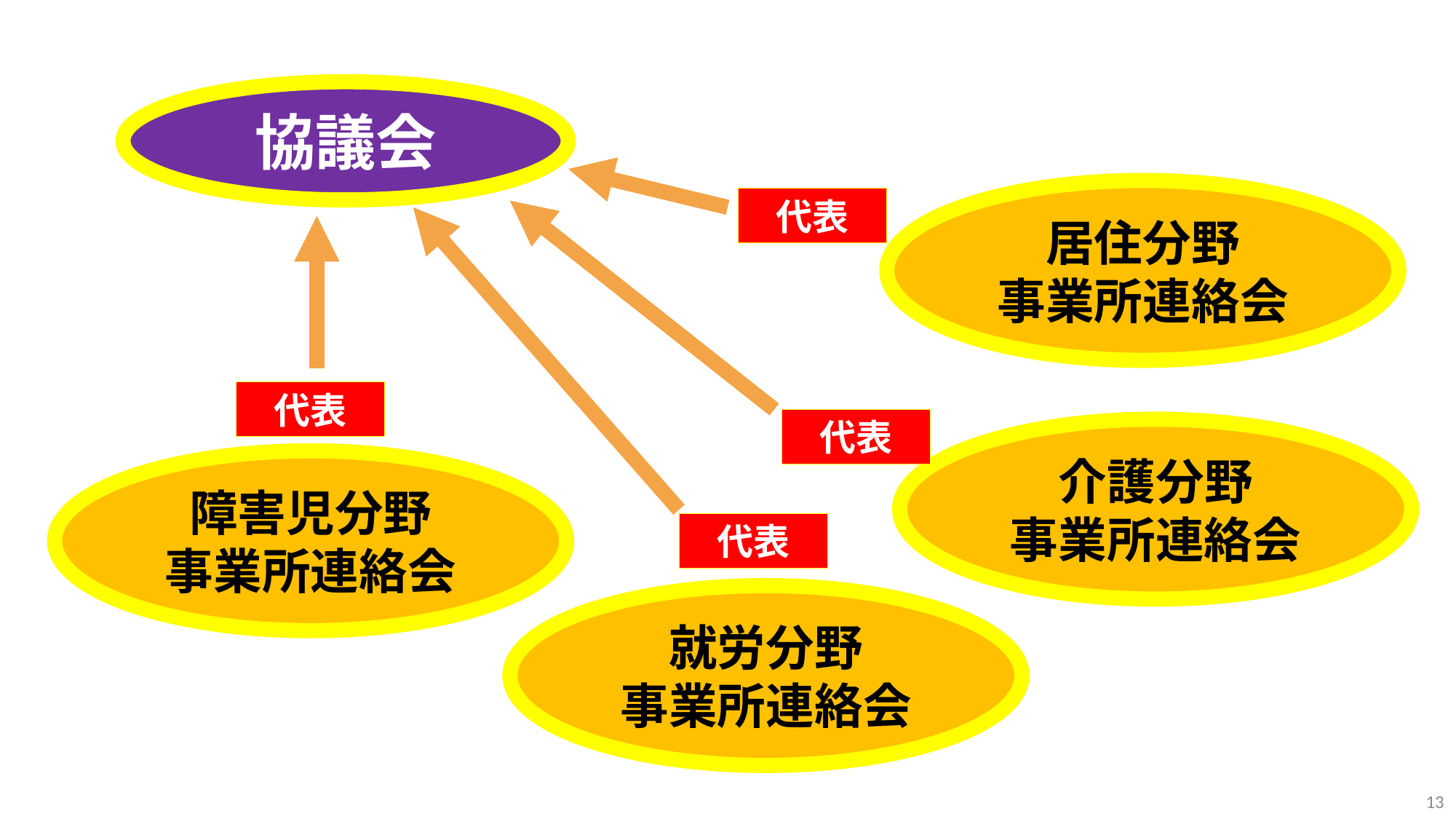

協議会
居住分野
事業所連絡会
代表
代表
代表
介護分野
事業所連絡会
障害児分野
事業所連絡会
代表
就労分野
事業所連絡会
13